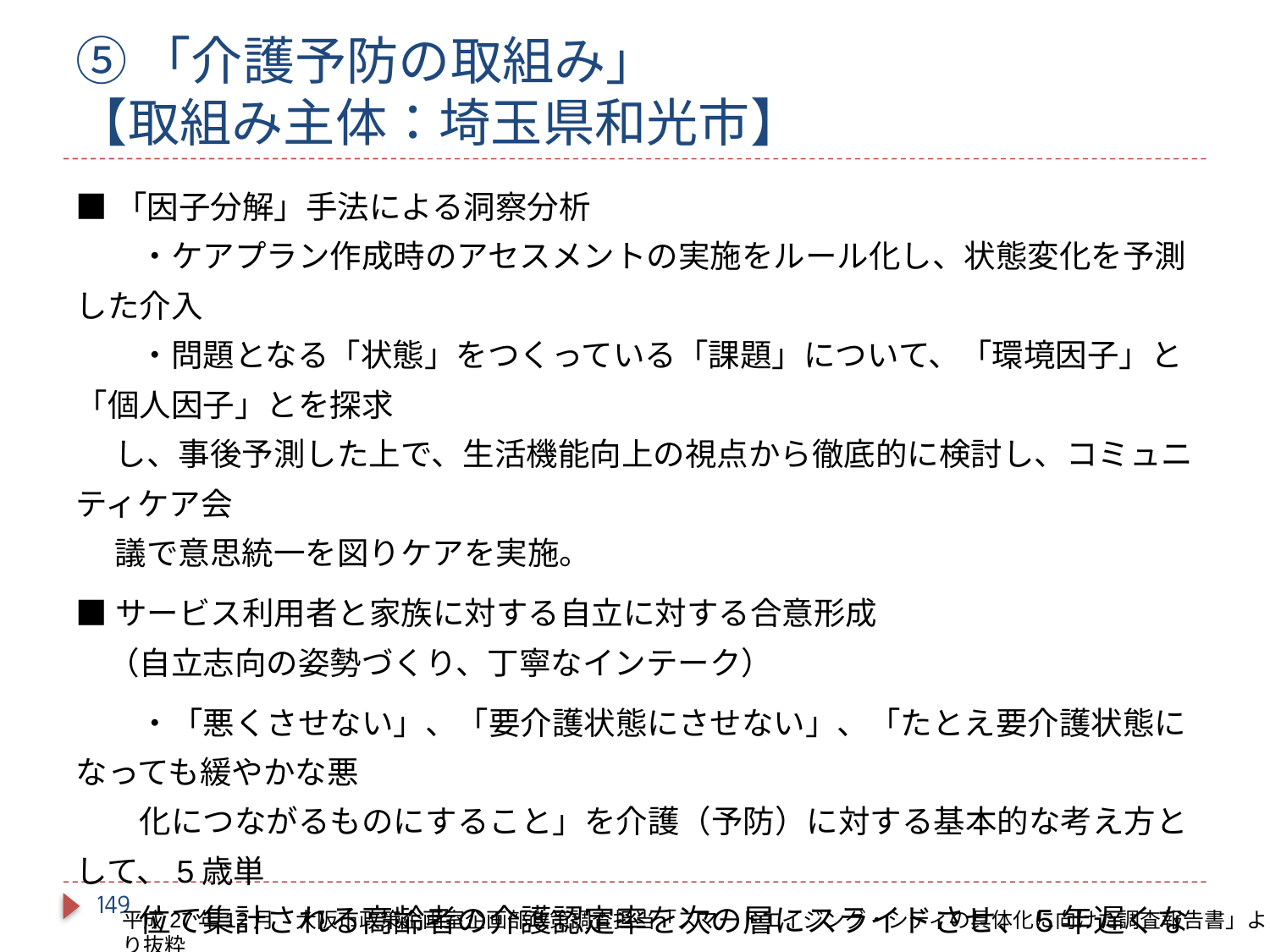

# ⑤「介護予防の取組み」 【取組み主体：埼玉県和光市】
■「因子分解」手法による洞察分析
　　・ケアプラン作成時のアセスメントの実施をルール化し、状態変化を予測した介入
　　・問題となる「状態」をつくっている「課題」について、「環境因子」と「個人因子」とを探求　
 　し、事後予測した上で、生活機能向上の視点から徹底的に検討し、コミュニティケア会
 　議で意思統一を図りケアを実施。
■サービス利用者と家族に対する自立に対する合意形成
　（自立志向の姿勢づくり、丁寧なインテーク）
　　・「悪くさせない」、「要介護状態にさせない」、「たとえ要介護状態になっても緩やかな悪　
　　化につながるものにすること」を介護（予防）に対する基本的な考え方として、5歳単
　　位で集計される高齢者の介護認定率を次の層にスライドさせ、5年遅くなるような健康
　　実態をつくり上げるため、住民に対しては、様々な機会を通じて介護保険制度の理念
　　や自助・互助・共助の精神を普及啓発してきた結果、自立に対する合意形成が図ら
　　れている。
149
平成27年12月　大阪市政策企画室企画部政策調査担当「スマートエイジング・シティの具体化に向けた調査報告書」より抜粋